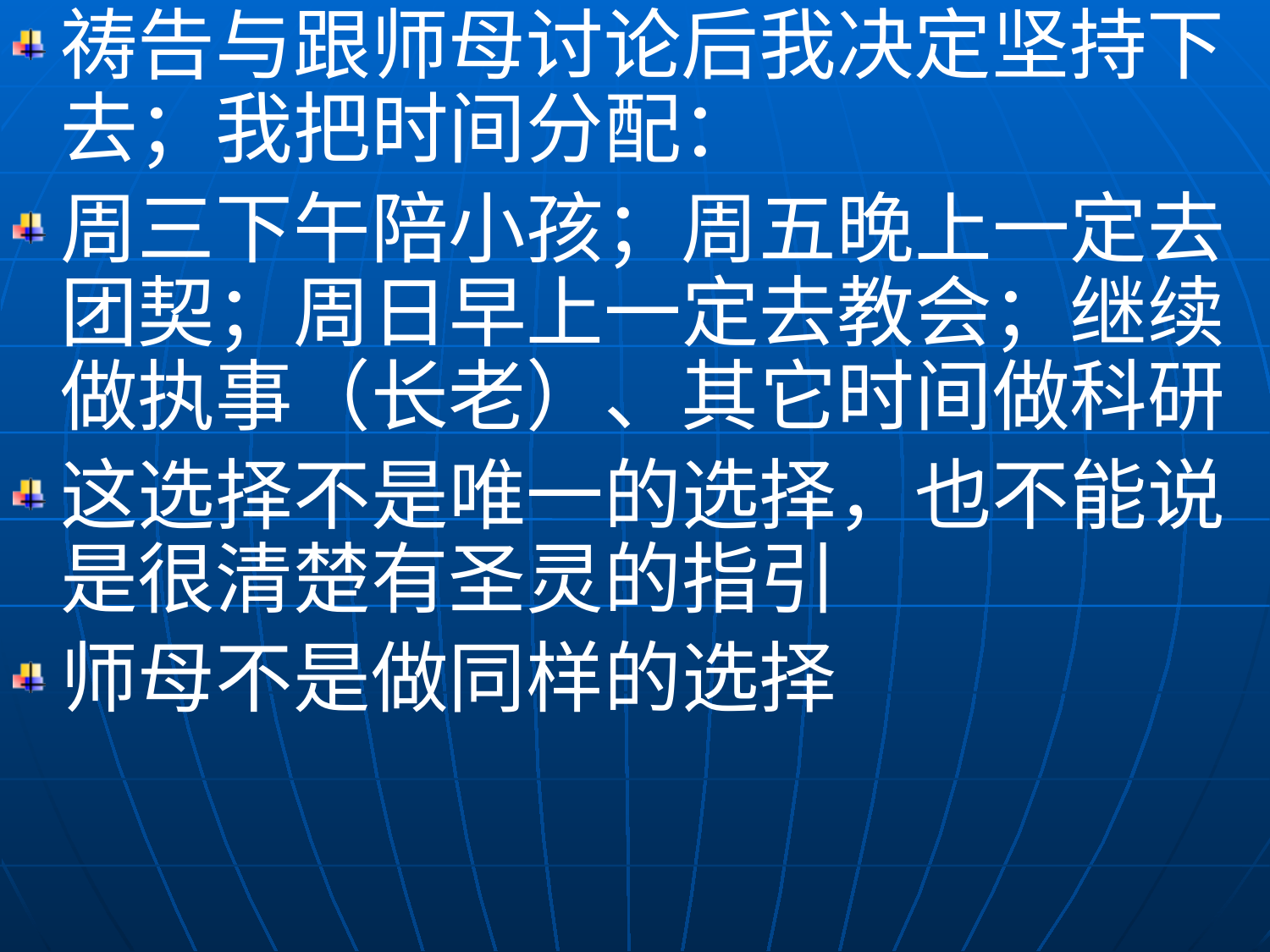

祷告与跟师母讨论后我决定坚持下去；我把时间分配：
周三下午陪小孩；周五晚上一定去团契；周日早上一定去教会；继续做执事（长老）、其它时间做科研
这选择不是唯一的选择，也不能说是很清楚有圣灵的指引
师母不是做同样的选择